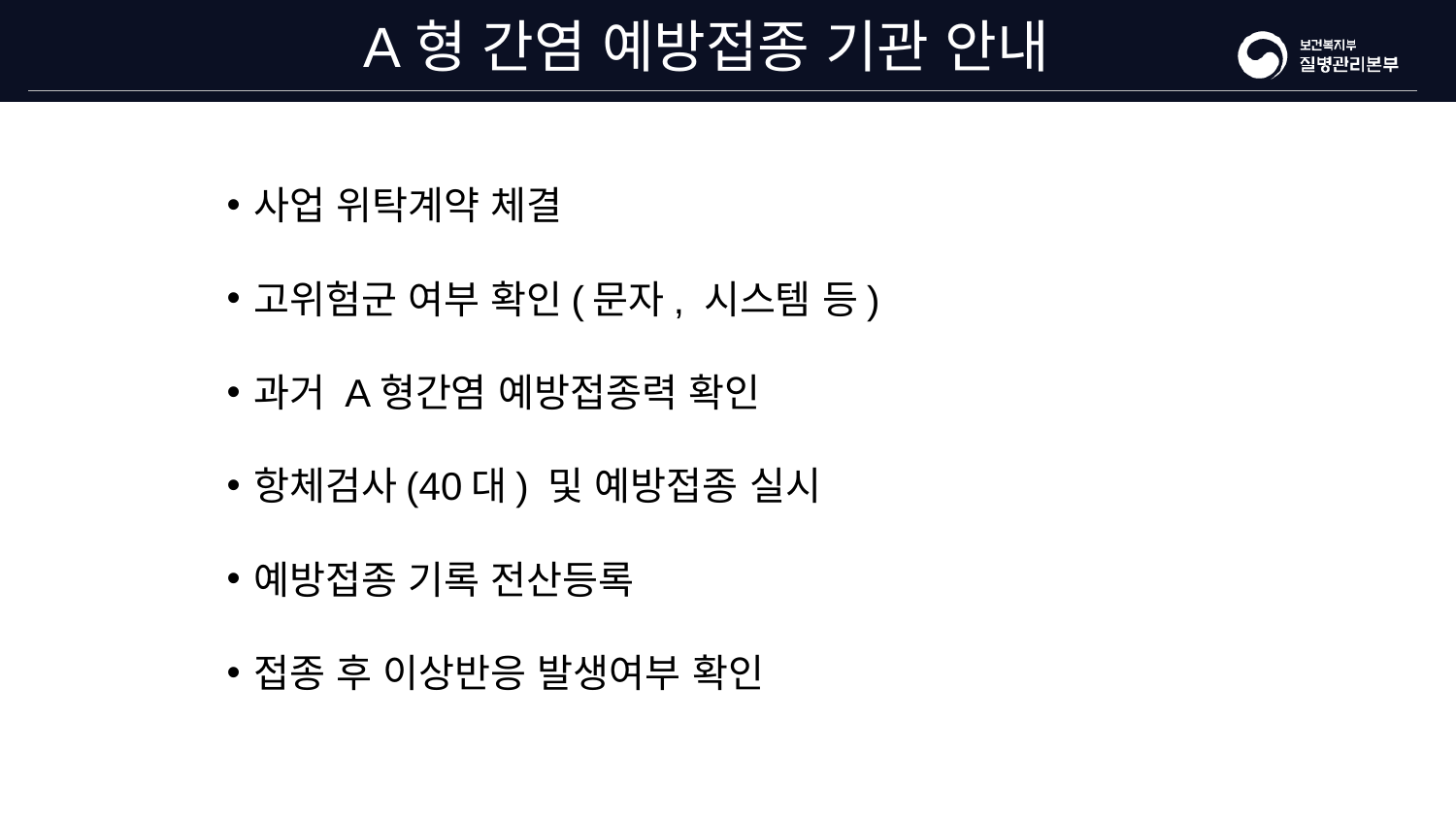

# A형 간염 예방접종 기관 안내
사업 위탁계약 체결
고위험군 여부 확인(문자, 시스템 등)
과거 A형간염 예방접종력 확인
항체검사(40대) 및 예방접종 실시
예방접종 기록 전산등록
접종 후 이상반응 발생여부 확인